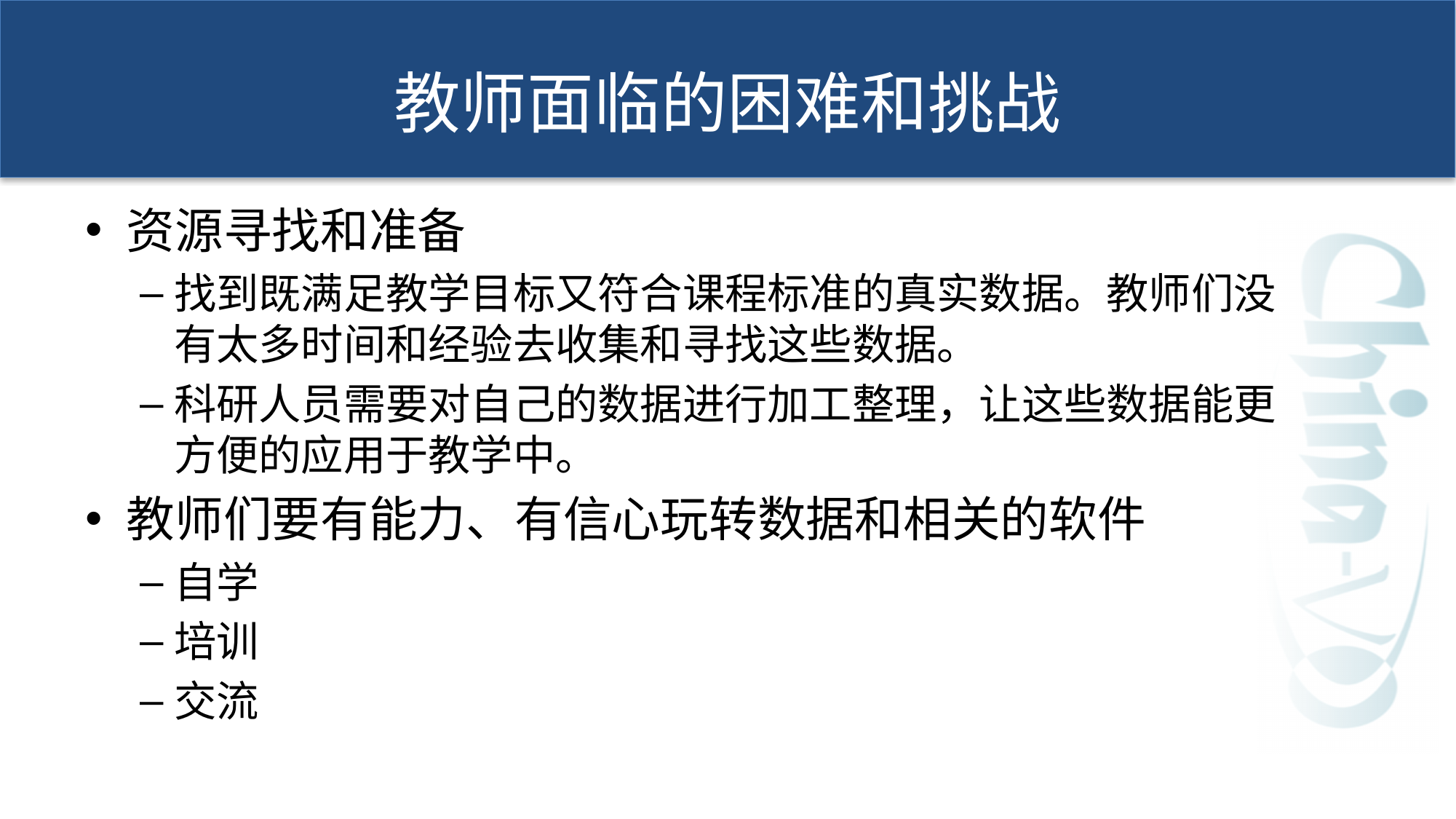

# 教师面临的困难和挑战
资源寻找和准备
找到既满足教学目标又符合课程标准的真实数据。教师们没有太多时间和经验去收集和寻找这些数据。
科研人员需要对自己的数据进行加工整理，让这些数据能更方便的应用于教学中。
教师们要有能力、有信心玩转数据和相关的软件
自学
培训
交流